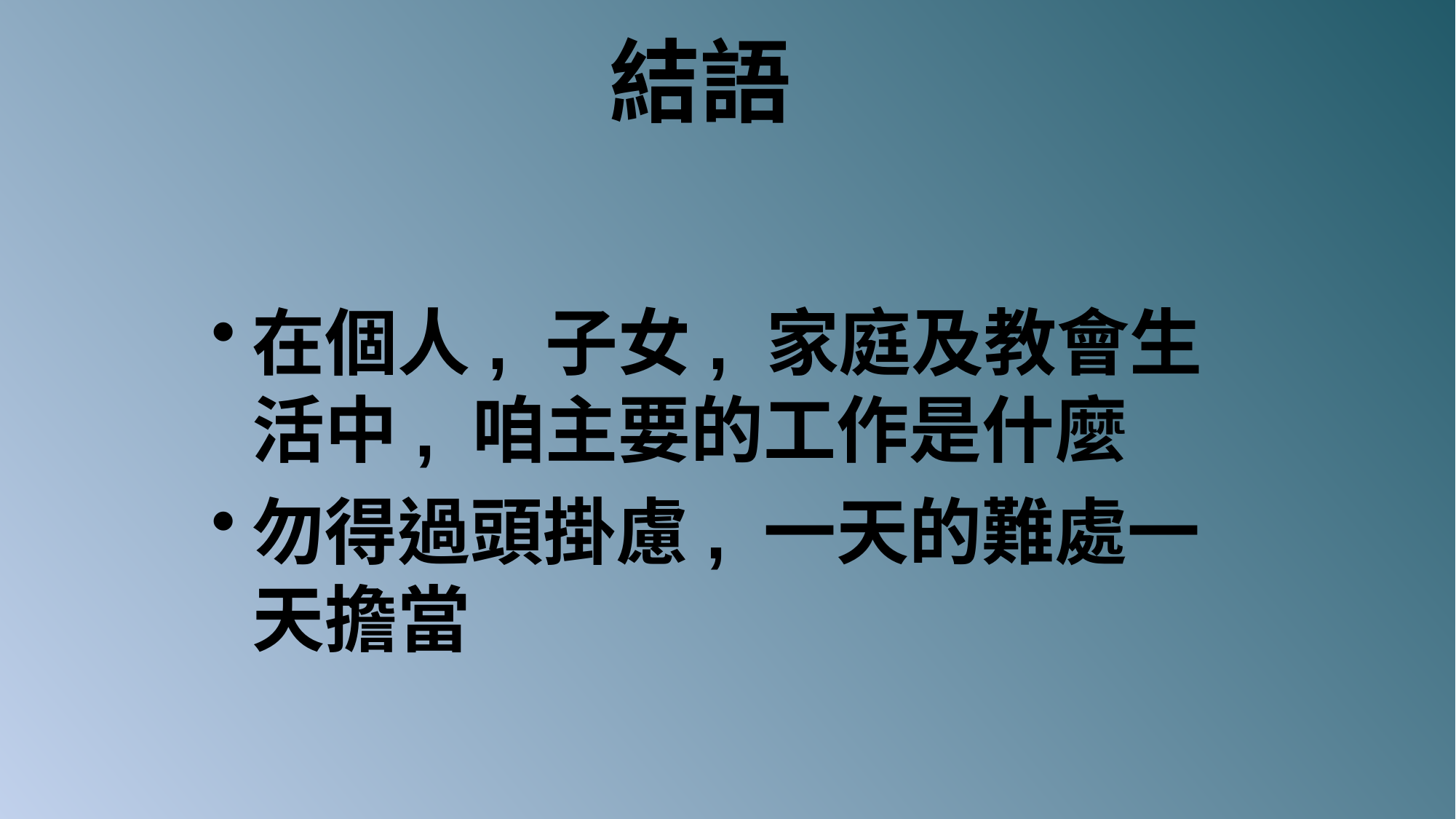

結語
在個人, 子女, 家庭及教會生活中, 咱主要的工作是什麼
勿得過頭掛慮, 一天的難處一天擔當